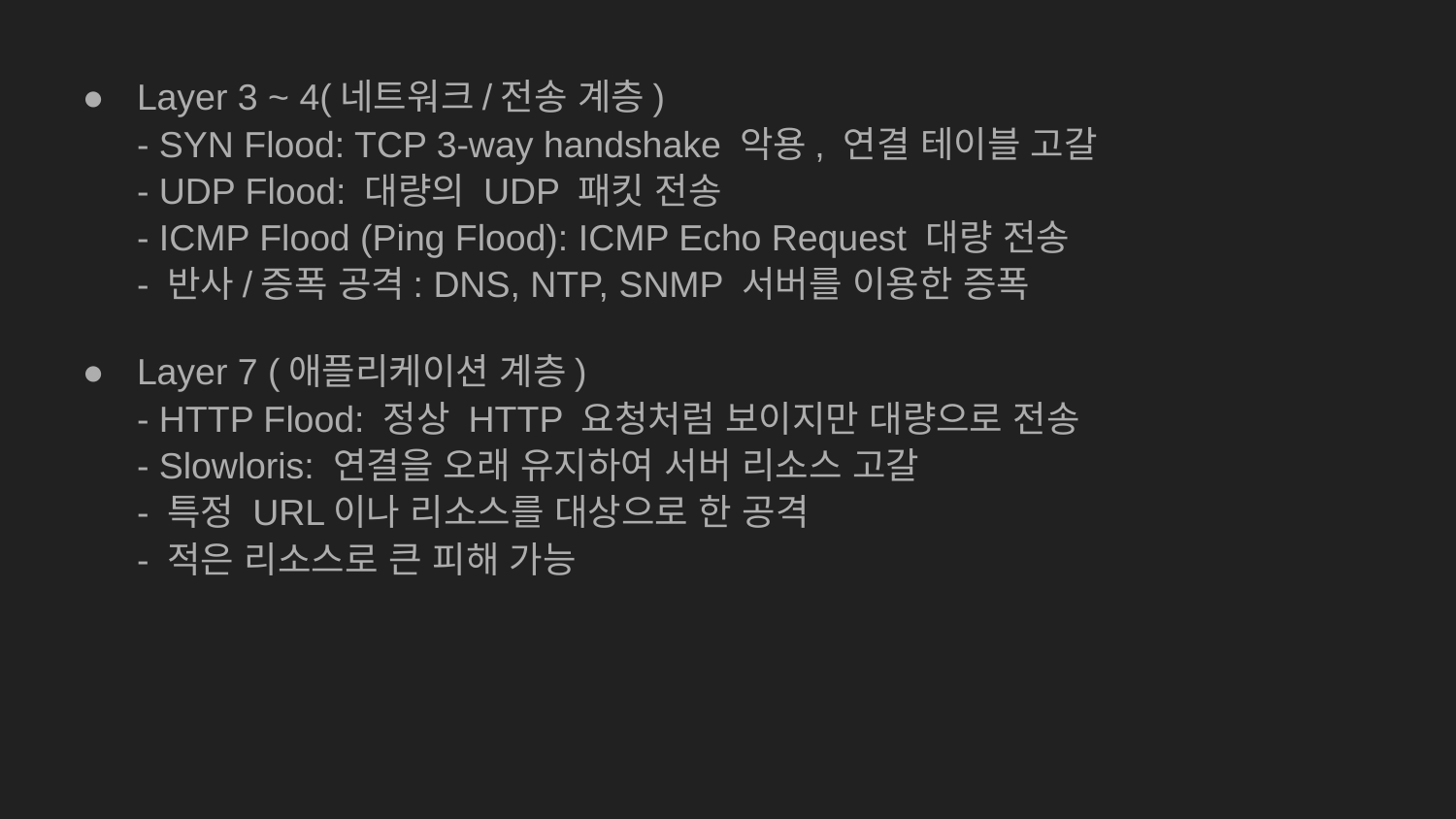

Layer 3 ~ 4(네트워크/전송 계층)
- SYN Flood: TCP 3-way handshake 악용, 연결 테이블 고갈
- UDP Flood: 대량의 UDP 패킷 전송
- ICMP Flood (Ping Flood): ICMP Echo Request 대량 전송
- 반사/증폭 공격: DNS, NTP, SNMP 서버를 이용한 증폭
Layer 7 (애플리케이션 계층)
- HTTP Flood: 정상 HTTP 요청처럼 보이지만 대량으로 전송
- Slowloris: 연결을 오래 유지하여 서버 리소스 고갈
- 특정 URL이나 리소스를 대상으로 한 공격
- 적은 리소스로 큰 피해 가능